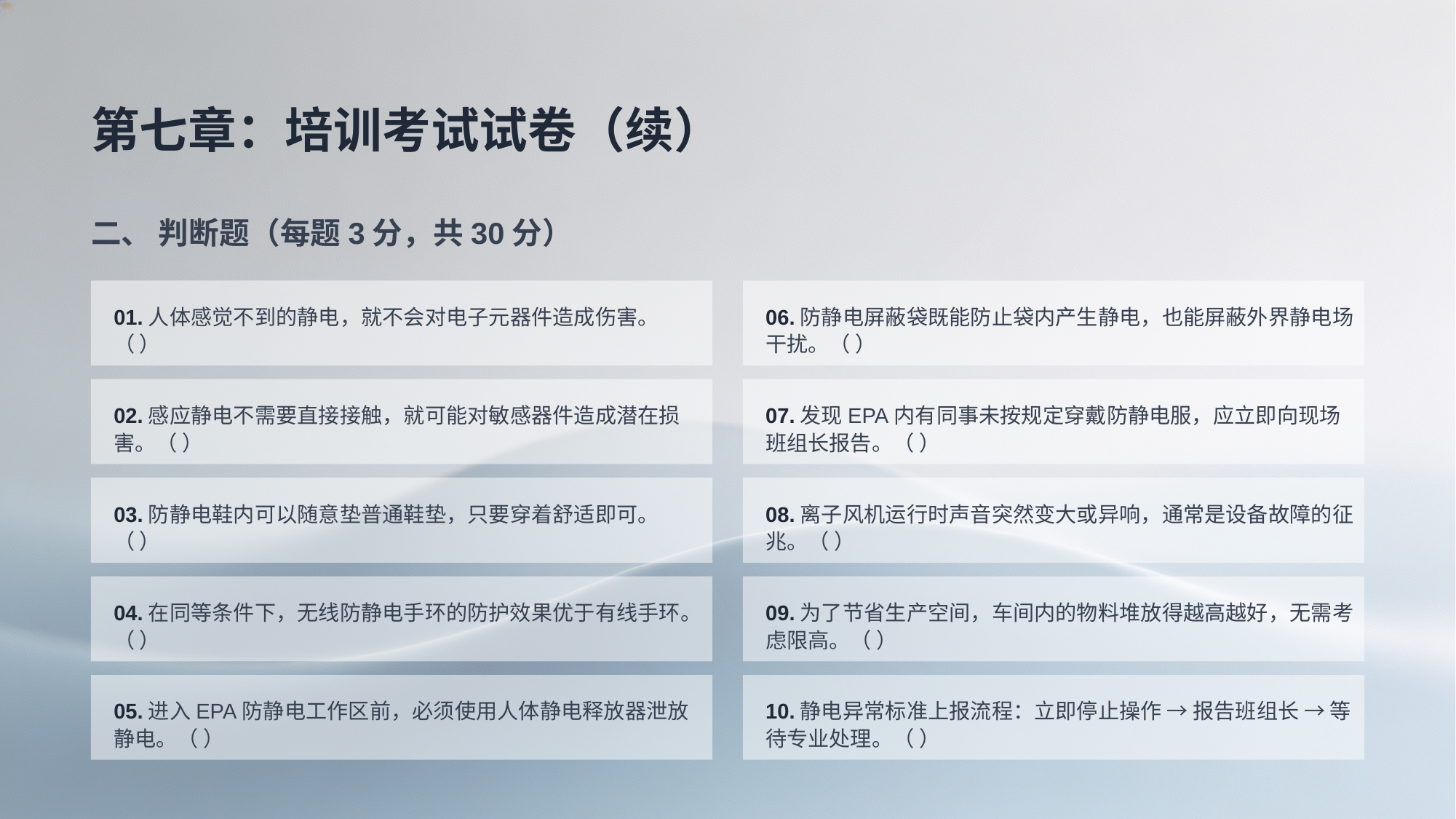

第七章：培训考试试卷（续）
二、 判断题（每题3分，共30分）

01.人体感觉不到的静电，就不会对电子元器件造成伤害。（ ）
06.防静电屏蔽袋既能防止袋内产生静电，也能屏蔽外界静电场干扰。（ ）

02.感应静电不需要直接接触，就可能对敏感器件造成潜在损害。（ ）
07.发现EPA内有同事未按规定穿戴防静电服，应立即向现场班组长报告。（ ）

03.防静电鞋内可以随意垫普通鞋垫，只要穿着舒适即可。（ ）
08.离子风机运行时声音突然变大或异响，通常是设备故障的征兆。（ ）

04.在同等条件下，无线防静电手环的防护效果优于有线手环。（ ）
09.为了节省生产空间，车间内的物料堆放得越高越好，无需考虑限高。（ ）

05.进入EPA防静电工作区前，必须使用人体静电释放器泄放静电。（ ）
10.静电异常标准上报流程：立即停止操作 → 报告班组长 → 等待专业处理。（ ）